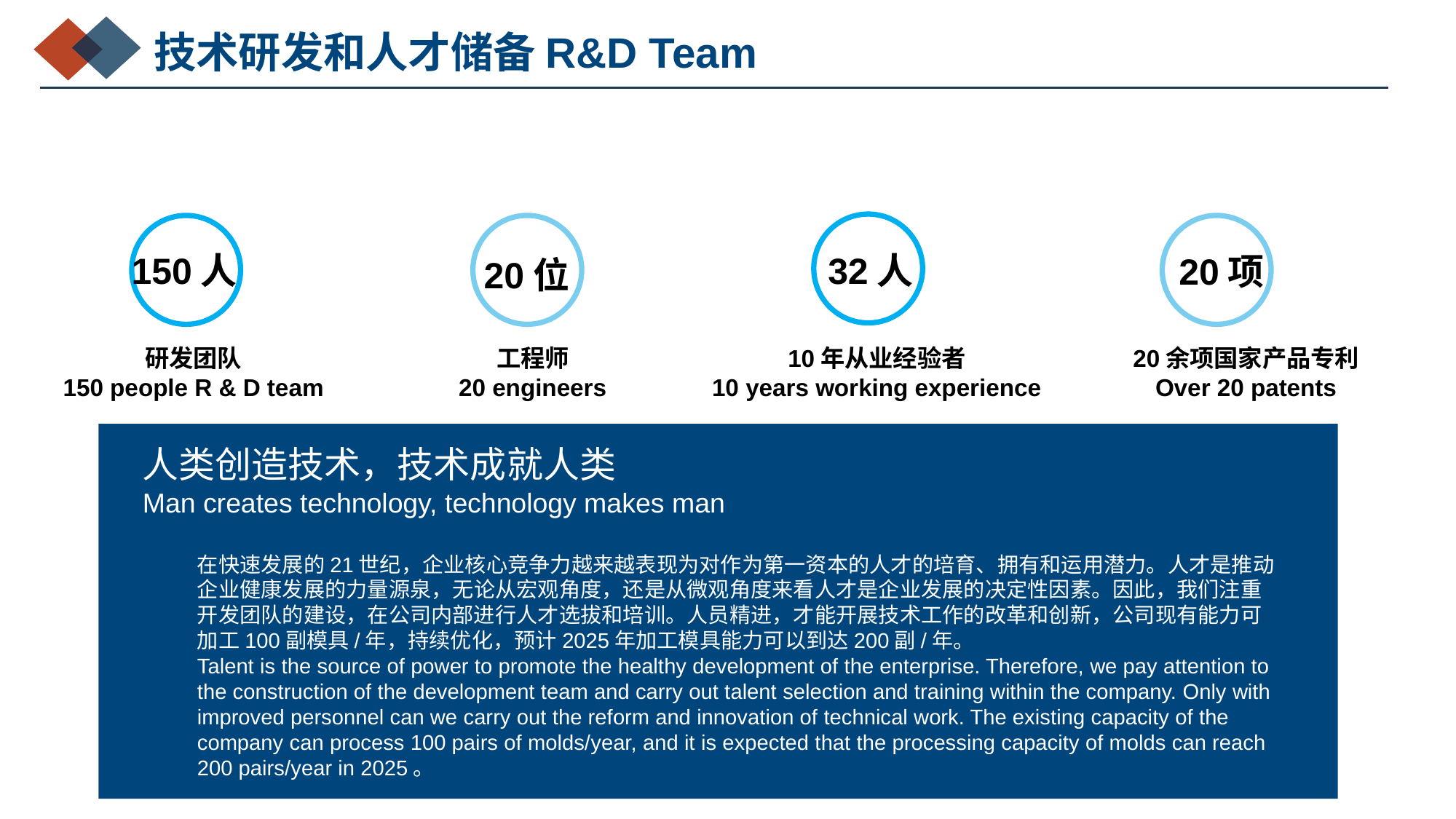

技术研发和人才储备R&D Team

150人
32人
20项
20位
研发团队
150 people R & D team
工程师
20 engineers
10年从业经验者
10 years working experience
20余项国家产品专利
Over 20 patents

人类创造技术，技术成就人类
Man creates technology, technology makes man

在快速发展的21世纪，企业核心竞争力越来越表现为对作为第一资本的人才的培育、拥有和运用潜力。人才是推动企业健康发展的力量源泉，无论从宏观角度，还是从微观角度来看人才是企业发展的决定性因素。因此，我们注重开发团队的建设，在公司内部进行人才选拔和培训。人员精进，才能开展技术工作的改革和创新，公司现有能力可加工100副模具/年，持续优化，预计2025年加工模具能力可以到达200副/年。
Talent is the source of power to promote the healthy development of the enterprise. Therefore, we pay attention to the construction of the development team and carry out talent selection and training within the company. Only with improved personnel can we carry out the reform and innovation of technical work. The existing capacity of the company can process 100 pairs of molds/year, and it is expected that the processing capacity of molds can reach 200 pairs/year in 2025。